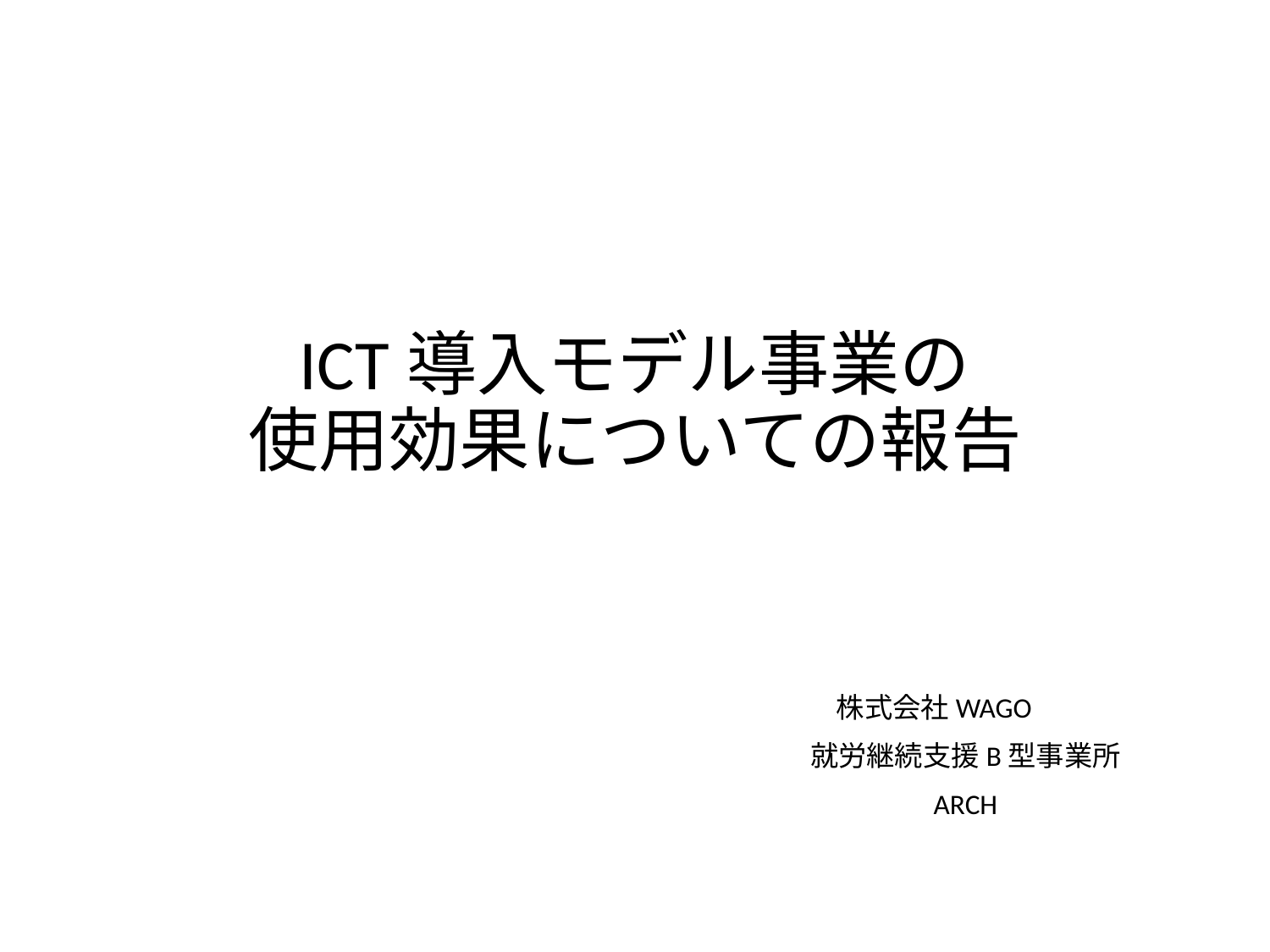

# ICT導入モデル事業の 使用効果についての報告
株式会社WAGO
就労継続支援B型事業所
ARCH